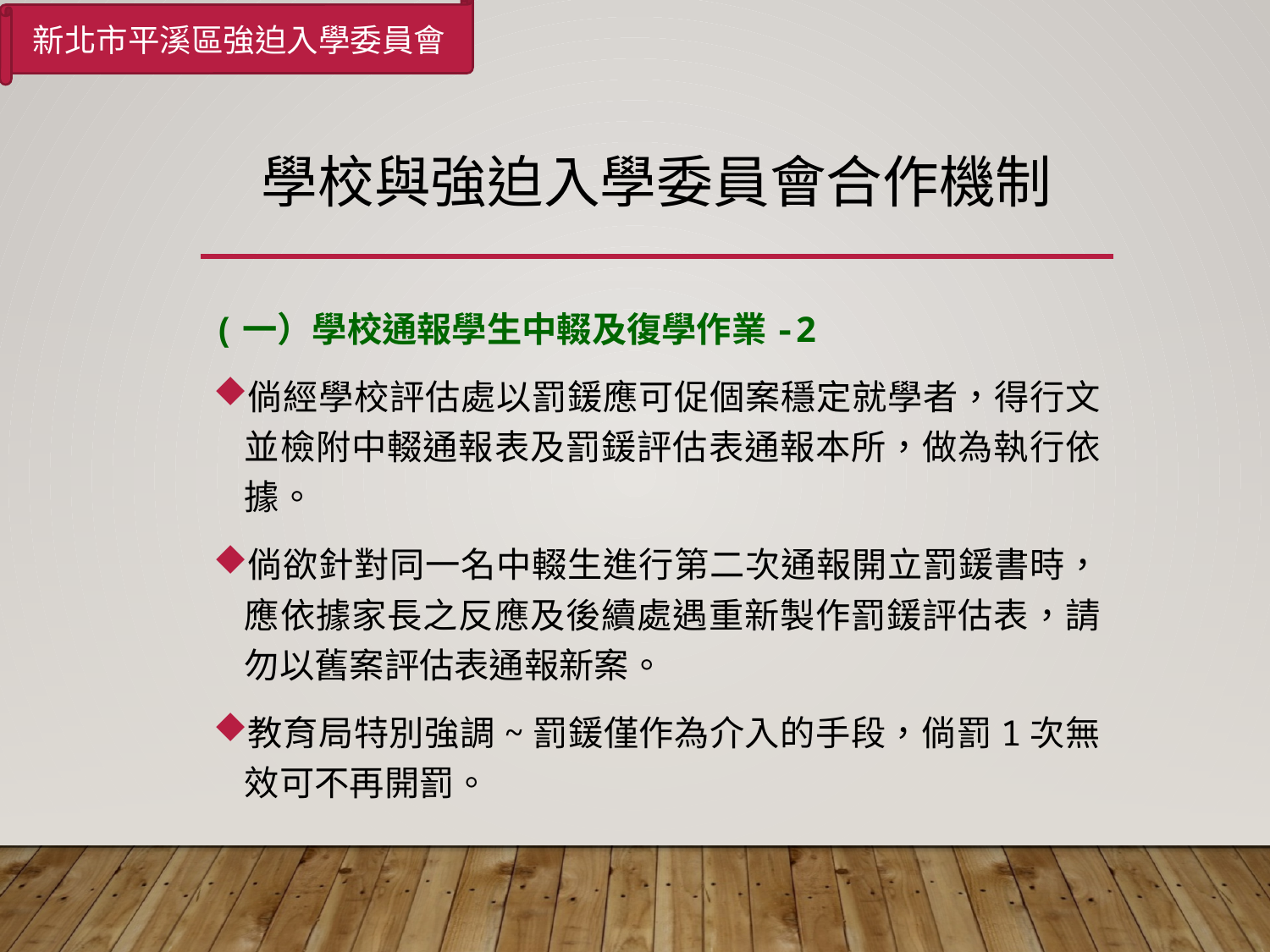

新北市平溪區強迫入學委員會
# 學校與強迫入學委員會合作機制
(一）學校通報學生中輟及復學作業-2
倘經學校評估處以罰鍰應可促個案穩定就學者，得行文並檢附中輟通報表及罰鍰評估表通報本所，做為執行依據。
倘欲針對同一名中輟生進行第二次通報開立罰鍰書時，應依據家長之反應及後續處遇重新製作罰鍰評估表，請勿以舊案評估表通報新案。
教育局特別強調~罰鍰僅作為介入的手段，倘罰1次無效可不再開罰。